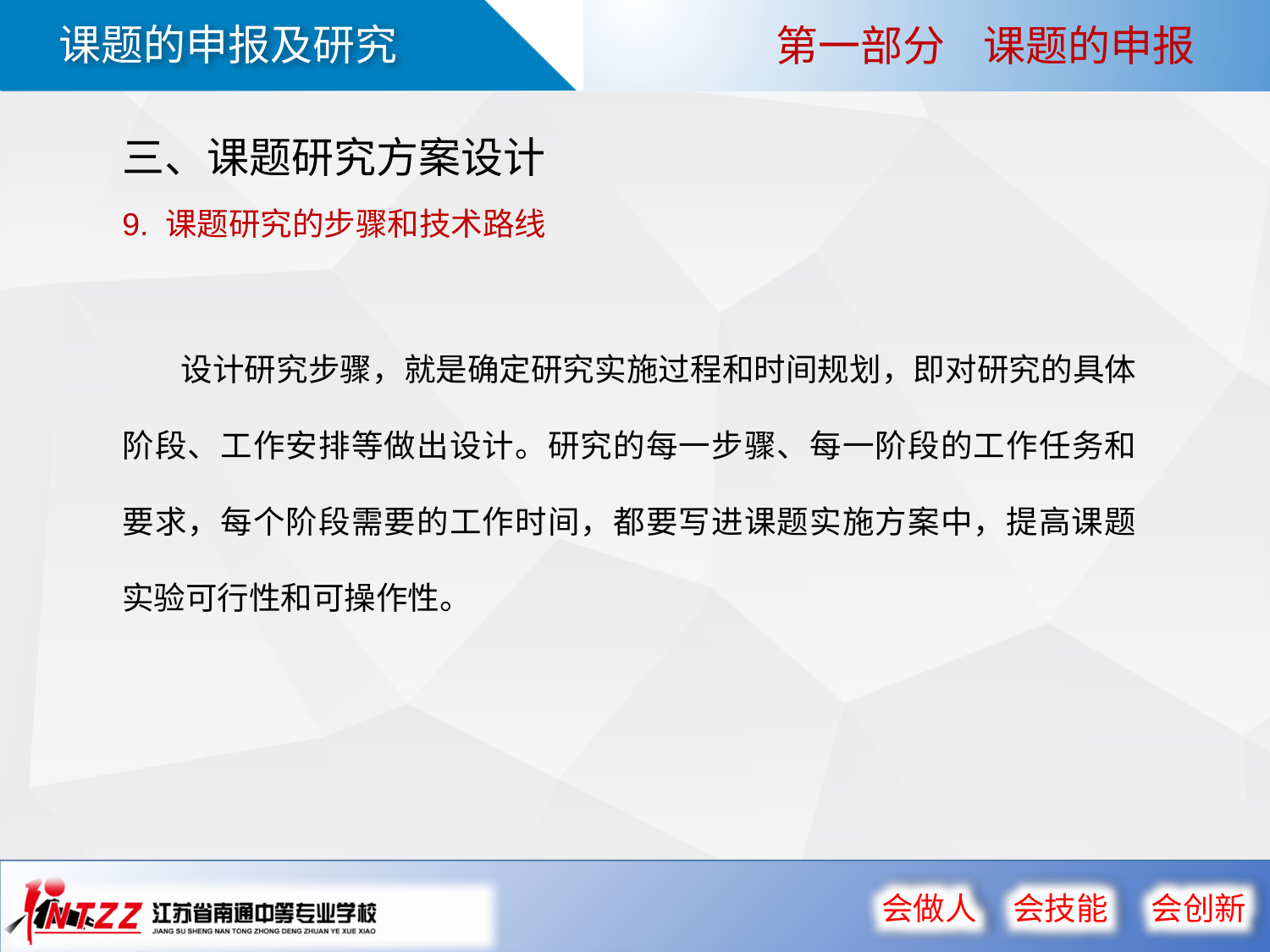

第一部分    课题的申报
三、课题研究方案设计
9. 课题研究的步骤和技术路线
       设计研究步骤，就是确定研究实施过程和时间规划，即对研究的具体阶段、工作安排等做出设计。研究的每一步骤、每一阶段的工作任务和要求，每个阶段需要的工作时间，都要写进课题实施方案中，提高课题实验可行性和可操作性。